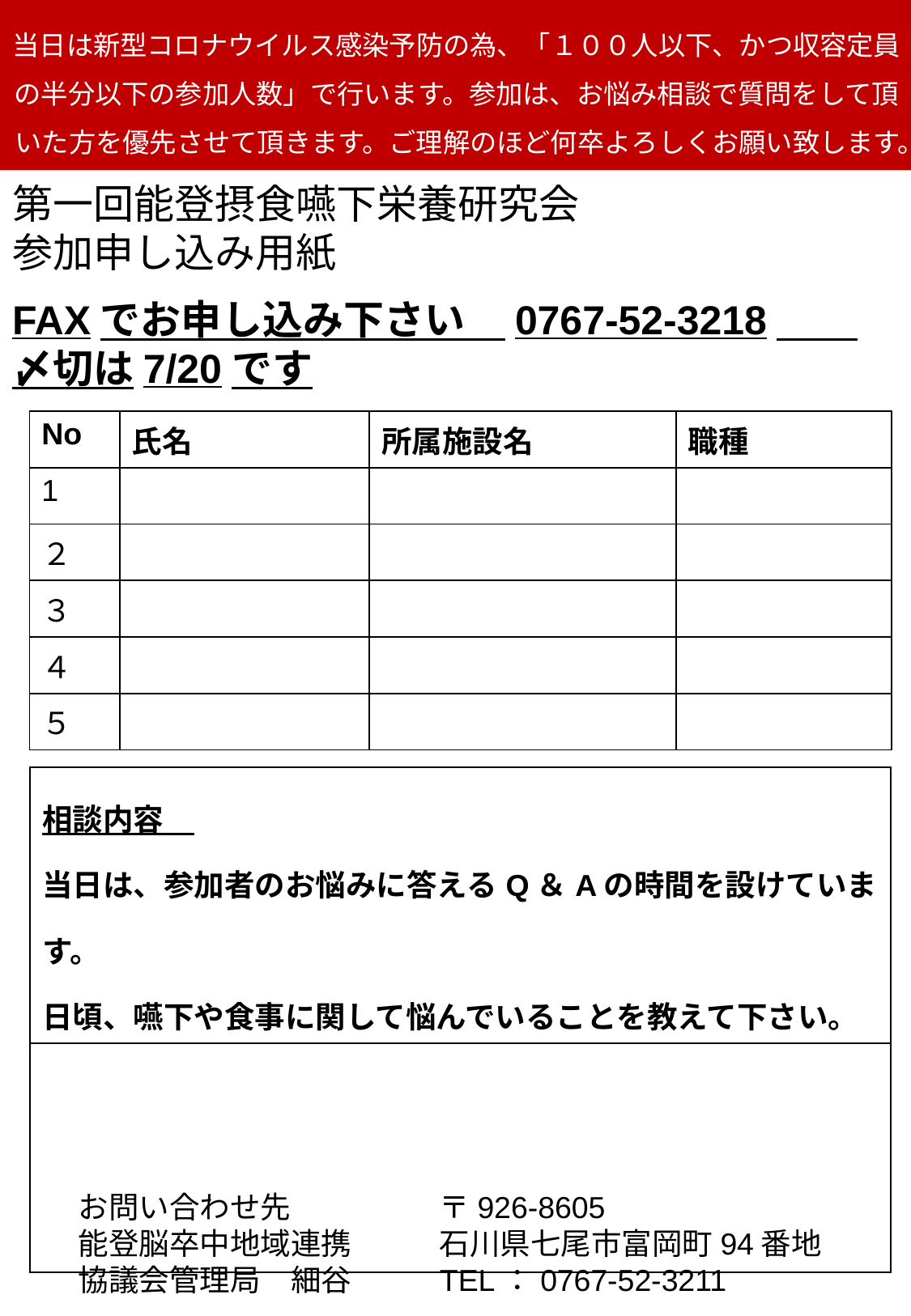

当日は新型コロナウイルス感染予防の為、「１００人以下、かつ収容定員の半分以下の参加人数」で行います。参加は、お悩み相談で質問をして頂いた方を優先させて頂きます。ご理解のほど何卒よろしくお願い致します。
# 第一回能登摂食嚥下栄養研究会 参加申し込み用紙
FAXでお申し込み下さい　0767-52-3218　　
〆切は7/20です
| No | 氏名 | 所属施設名 | 職種 |
| --- | --- | --- | --- |
| 1 |  |  |  |
| ２ |  |  |  |
| ３ |  |  |  |
| ４ |  |  |  |
| ５ |  |  |  |
| 相談内容　 当日は、参加者のお悩みに答えるQ＆Aの時間を設けています。 日頃、嚥下や食事に関して悩んでいることを教えて下さい。 |
| --- |
|  |
お問い合わせ先
能登脳卒中地域連携
協議会管理局　細谷
〒926-8605
石川県七尾市富岡町94番地
TEL：0767-52-3211